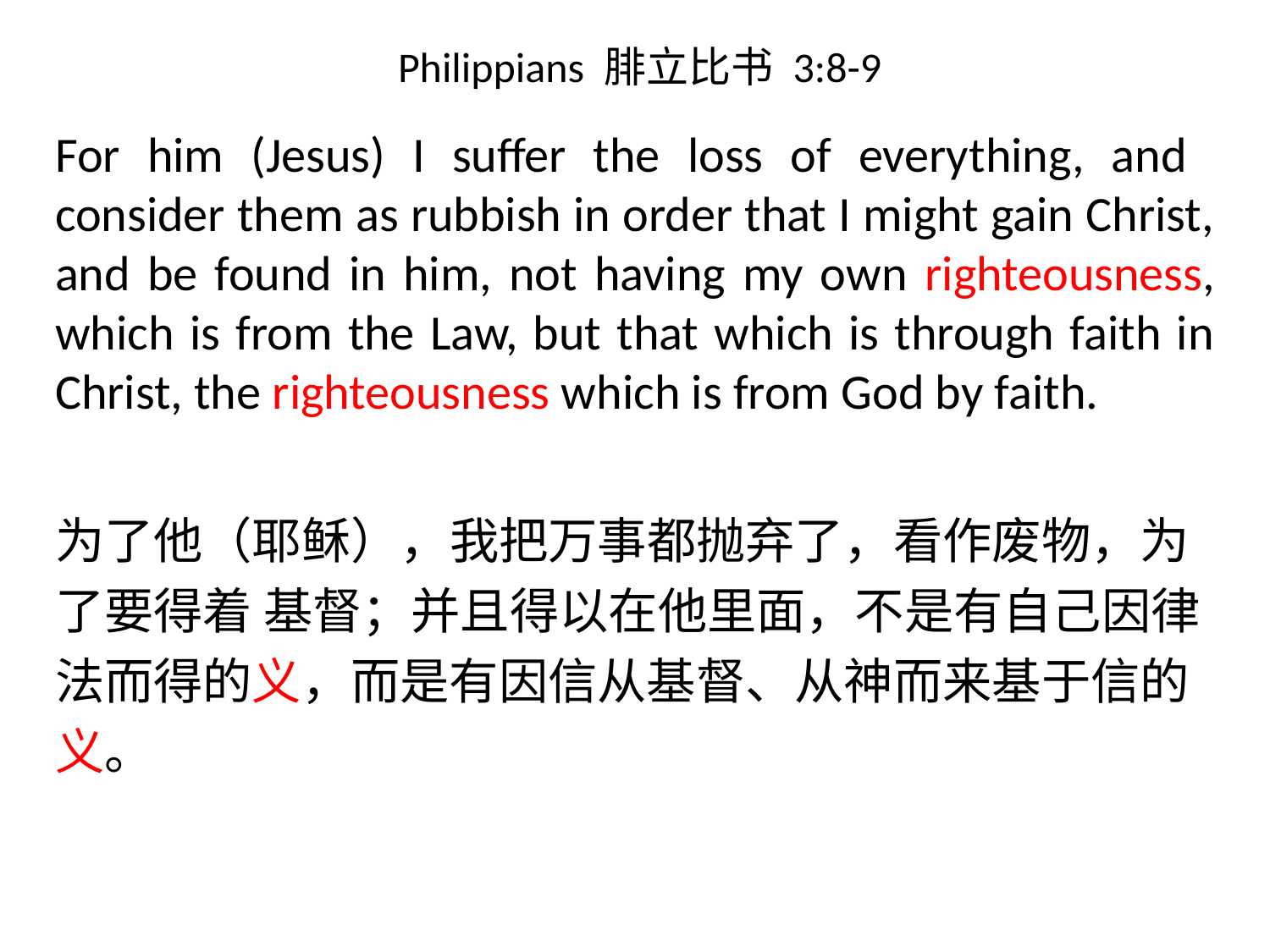

# Philippians 腓立比书 3:8-9
For him (Jesus) I suffer the loss of everything, and  consider them as rubbish in order that I might gain Christ, and be found in him, not having my own righteousness, which is from the Law, but that which is through faith in Christ, the righteousness which is from God by faith.

为了他（耶稣），我把万事都抛弃了，看作废物，为了要得着 基督；并且得以在他里面，不是有自己因律法而得的义，而是有因信从基督、从神而来基于信的义。